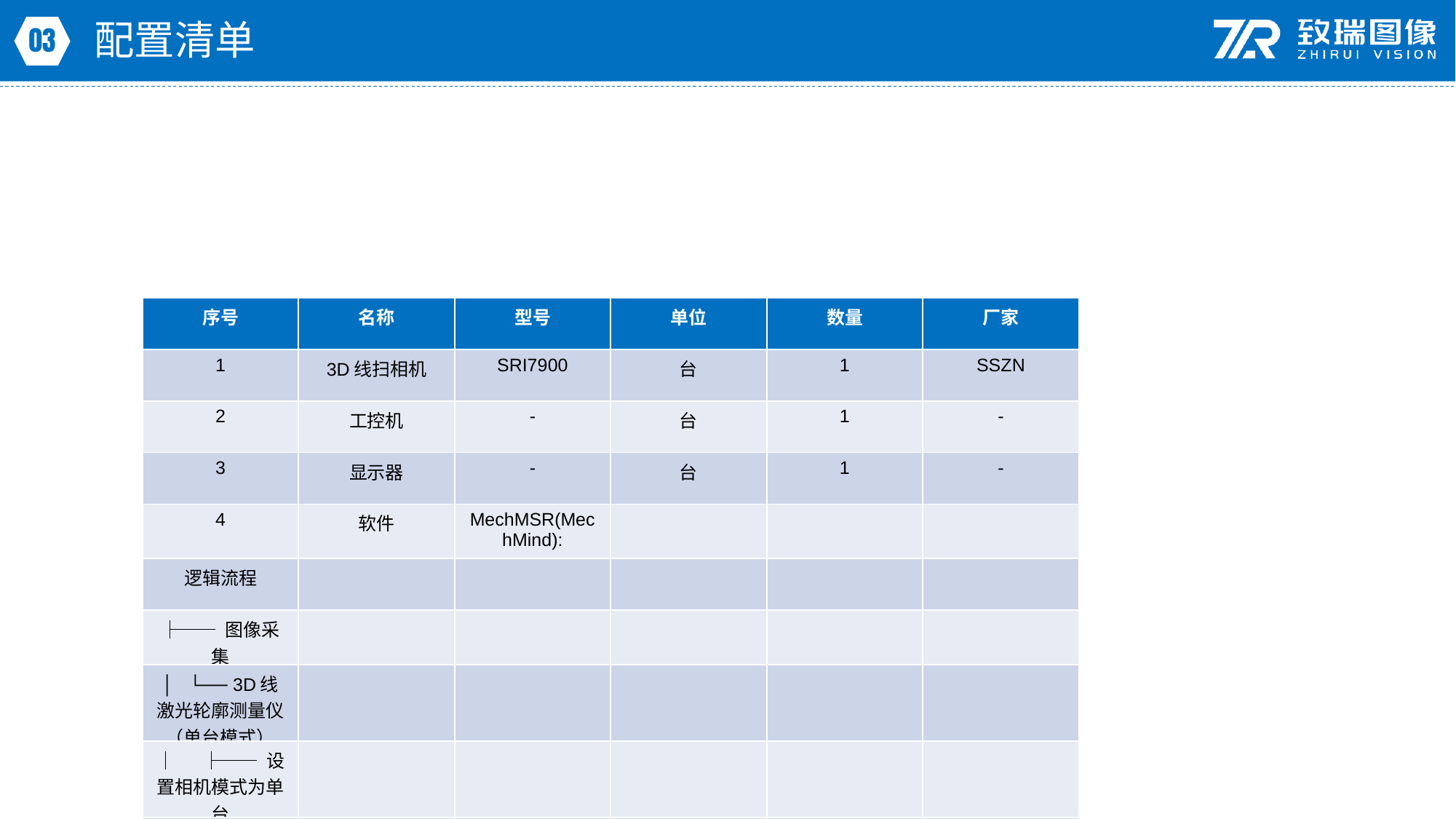

配置清单
03
| 序号 | 名称 | 型号 | 单位 | 数量 | 厂家 |
| --- | --- | --- | --- | --- | --- |
| 1 | 3D线扫相机 | SRI7900 | 台 | 1 | SSZN |
| 2 | 工控机 | - | 台 | 1 | - |
| 3 | 显示器 | - | 台 | 1 | - |
| 4 | 软件 | MechMSR(MechMind): |  |  |  |
| 逻辑流程 |  |  |  |  |  |
| ├── 图像采集 |  |  |  |  |  |
| │ └── 3D线激光轮廓测量仪（单台模式） |  |  |  |  |  |
| │ ├── 设置相机模式为单台 |  |  |  |  |  |
| │ ├── 连接已标定的轮廓测量仪 |  |  |  |  |  |
| │ ├── 启用数据采集状态（软触发） |  |  |  |  |  |
| │ ├── 配置扫描行数与Y轴分辨率匹配产品尺寸（1500mm长度方向） |  |  |  |  |  |
| │ └── 设置超时时间大于单帧采集时间（根据0.3m/s速度计算触发间隔） |  |  |  |  |  |
| │ |  |  |  |  |  |
| ├── 预处理 |  |  |  |  |  |
| │ ├── 表面点过滤（通过法向） |  |  |  |  |  |
| │ │ ├── 使用特征区域框选待测区域（青色玻璃钢表面） |  |  |  |  |  |
| │ │ ├── 法向量最大角度设为80°（过滤倾斜噪点） |  |  |  |  |  |
| │ │ └── 噪声去除等级设为中度（平衡去噪与细节保留） |  |  |  |  |  |
| │ │ |  |  |  |  |  |
| │ └── 轮廓线预处理 |  |  |  |  |  |
| │ ├── 使用高斯滤波（标准差设为1.5） |  |  |  |  |  |
| │ └── 滤波窗口X方向大小设为5（平滑轮廓线波动） |  |  |  |  |  |
| │ |  |  |  |  |  |
| ├── 高度方向尺寸测量 |  |  |  |  |  |
| │ ├── 提取表面轮廓线 |  |  |  |  |  |
| │ │ ├── 通过特征点定义截面（两点连线垂直于传送带运动方向） |  |  |  |  |  |
| │ │ └── 启用平均轮廓线（减少随机误差） |  |  |  |  |  |
| │ │ |  |  |  |  |  |
| │ └── 测量轮廓线高度 |  |  |  |  |  |
| │ ├── 设置特征区域覆盖产品高度方向关键部位 |  |  |  |  |  |
| │ ├── 参考线拟合 | 套 | 1 | MechMSR(MechMind): |  |  |
| 逻辑流程 |  |  |  |  |  |
| ├── 图像采集 |  |  |  |  |  |
| │ └── 3D线激光轮廓测量仪（单台模式） |  |  |  |  |  |
| │ ├── 设置相机模式为单台 |  |  |  |  |  |
| │ ├── 连接已标定的轮廓测量仪 |  |  |  |  |  |
| │ ├── 启用数据采集状态（软触发） |  |  |  |  |  |
| │ ├── 配置扫描行数与Y轴分辨率匹配产品尺寸（1500mm长度方向） |  |  |  |  |  |
| │ └── 设置超时时间大于单帧采集时间（根据0.3m/s速度计算触发间隔） |  |  |  |  |  |
| │ |  |  |  |  |  |
| ├── 预处理 |  |  |  |  |  |
| │ ├── 表面点过滤（通过法向） |  |  |  |  |  |
| │ │ ├── 使用特征区域框选待测区域（青色玻璃钢表面） |  |  |  |  |  |
| │ │ ├── 法向量最大角度设为80°（过滤倾斜噪点） |  |  |  |  |  |
| │ │ └── 噪声去除等级设为中度（平衡去噪与细节保留） |  |  |  |  |  |
| │ │ |  |  |  |  |  |
| │ └── 轮廓线预处理 |  |  |  |  |  |
| │ ├── 使用高斯滤波（标准差设为1.5） |  |  |  |  |  |
| │ └── 滤波窗口X方向大小设为5（平滑轮廓线波动） |  |  |  |  |  |
| │ |  |  |  |  |  |
| ├── 高度方向尺寸测量 |  |  |  |  |  |
| │ ├── 提取表面轮廓线 |  |  |  |  |  |
| │ │ ├── 通过特征点定义截面（两点连线垂直于传送带运动方向） |  |  |  |  |  |
| │ │ └── 启用平均轮廓线（减少随机误差） |  |  |  |  |  |
| │ │ |  |  |  |  |  |
| │ └── 测量轮廓线高度 |  |  |  |  |  |
| │ ├── 设置特征区域覆盖产品高度方向关键部位 |  |  |  |  |  |
| │ ├── 参考线拟合 |  |  |  |  |  |